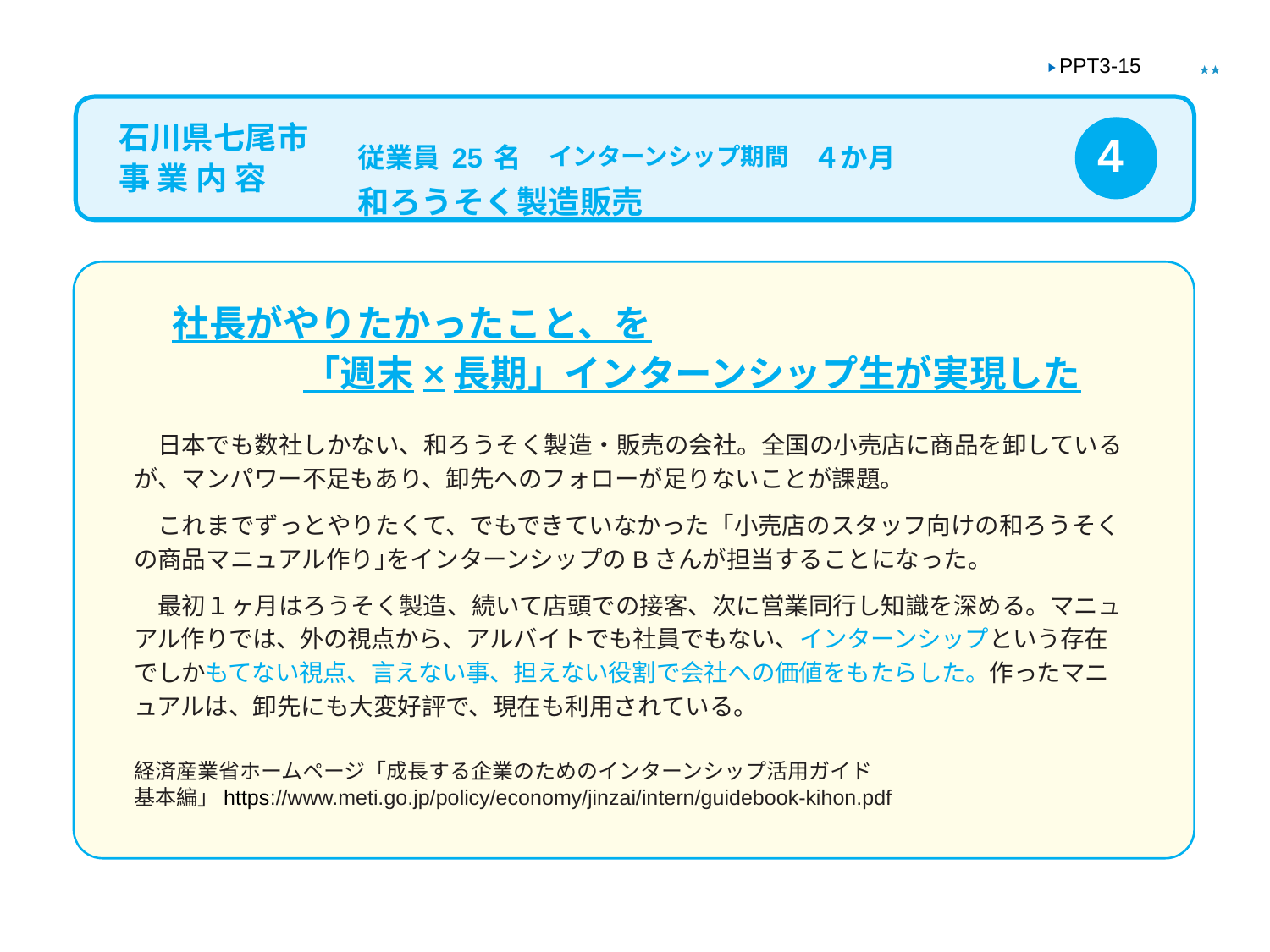

★★
▶ PPT3-15

従業員25名　インターンシップ期間　４か月
和ろうそく製造販売
石川県七尾市事 業 内 容

4

社長がやりたかったこと、を
「週末×長期」インターンシップ生が実現した
　日本でも数社しかない、和ろうそく製造・販売の会社。全国の小売店に商品を卸しているが、マンパワー不足もあり、卸先へのフォローが足りないことが課題。
　これまでずっとやりたくて、でもできていなかった「小売店のスタッフ向けの和ろうそくの商品マニュアル作り｣をインターンシップのBさんが担当することになった。
　最初１ヶ月はろうそく製造、続いて店頭での接客、次に営業同行し知識を深める。マニュアル作りでは、外の視点から、アルバイトでも社員でもない、インターンシップという存在でしかもてない視点、言えない事、担えない役割で会社への価値をもたらした。作ったマニュアルは、卸先にも大変好評で、現在も利用されている。

経済産業省ホームページ「成長する企業のためのインターンシップ活用ガイド　基本編」https://www.meti.go.jp/policy/economy/jinzai/intern/guidebook-kihon.pdf